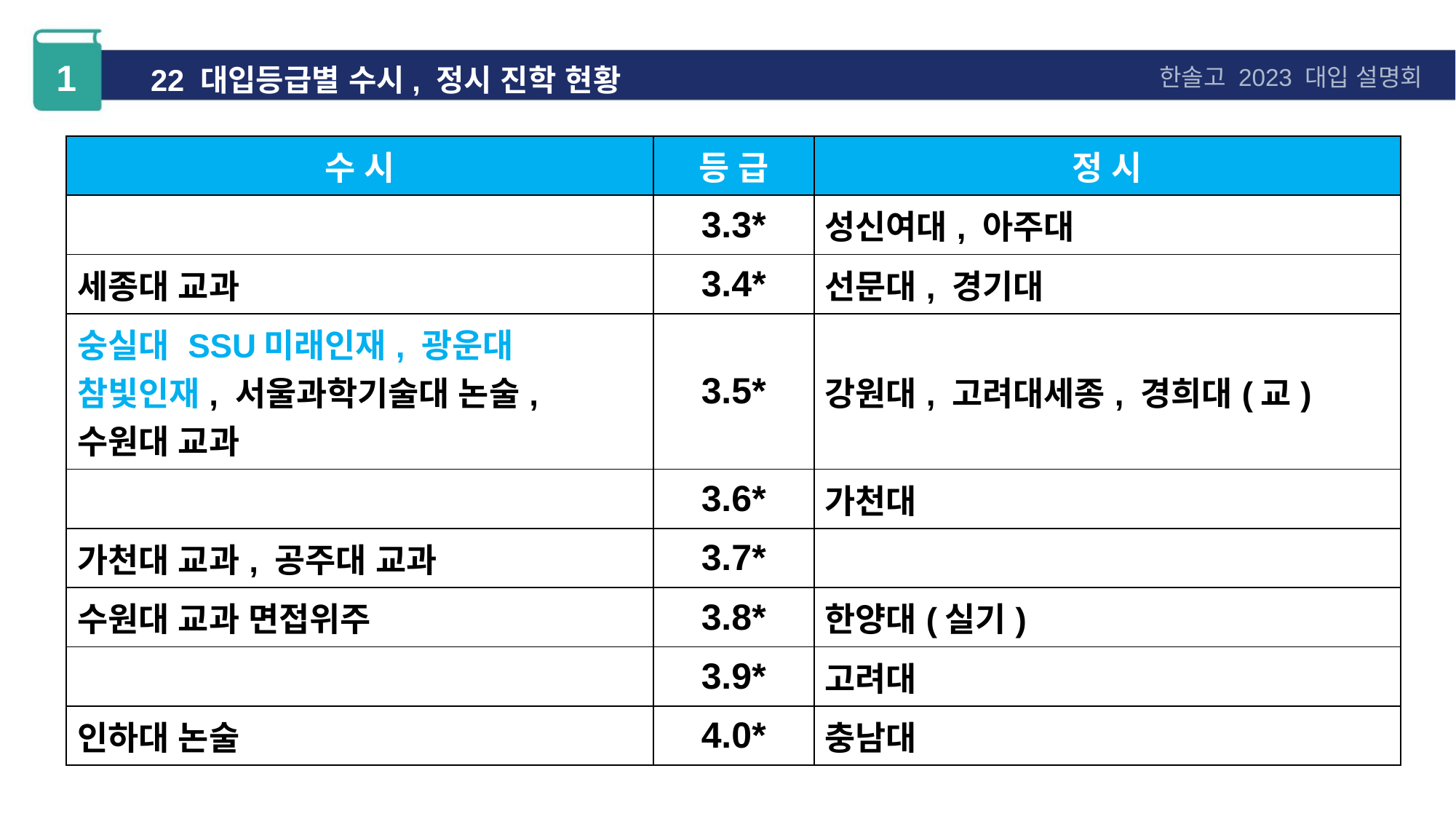

1
22 대입등급별 수시, 정시 진학 현황
한솔고 2023 대입 설명회
| 수 시 | 등 급 | 정 시 |
| --- | --- | --- |
|  | 3.3\* | 성신여대, 아주대 |
| 세종대 교과 | 3.4\* | 선문대, 경기대 |
| 숭실대 SSU미래인재, 광운대 참빛인재, 서울과학기술대 논술, 수원대 교과 | 3.5\* | 강원대, 고려대세종, 경희대(교) |
|  | 3.6\* | 가천대 |
| 가천대 교과, 공주대 교과 | 3.7\* |  |
| 수원대 교과 면접위주 | 3.8\* | 한양대(실기) |
|  | 3.9\* | 고려대 |
| 인하대 논술 | 4.0\* | 충남대 |